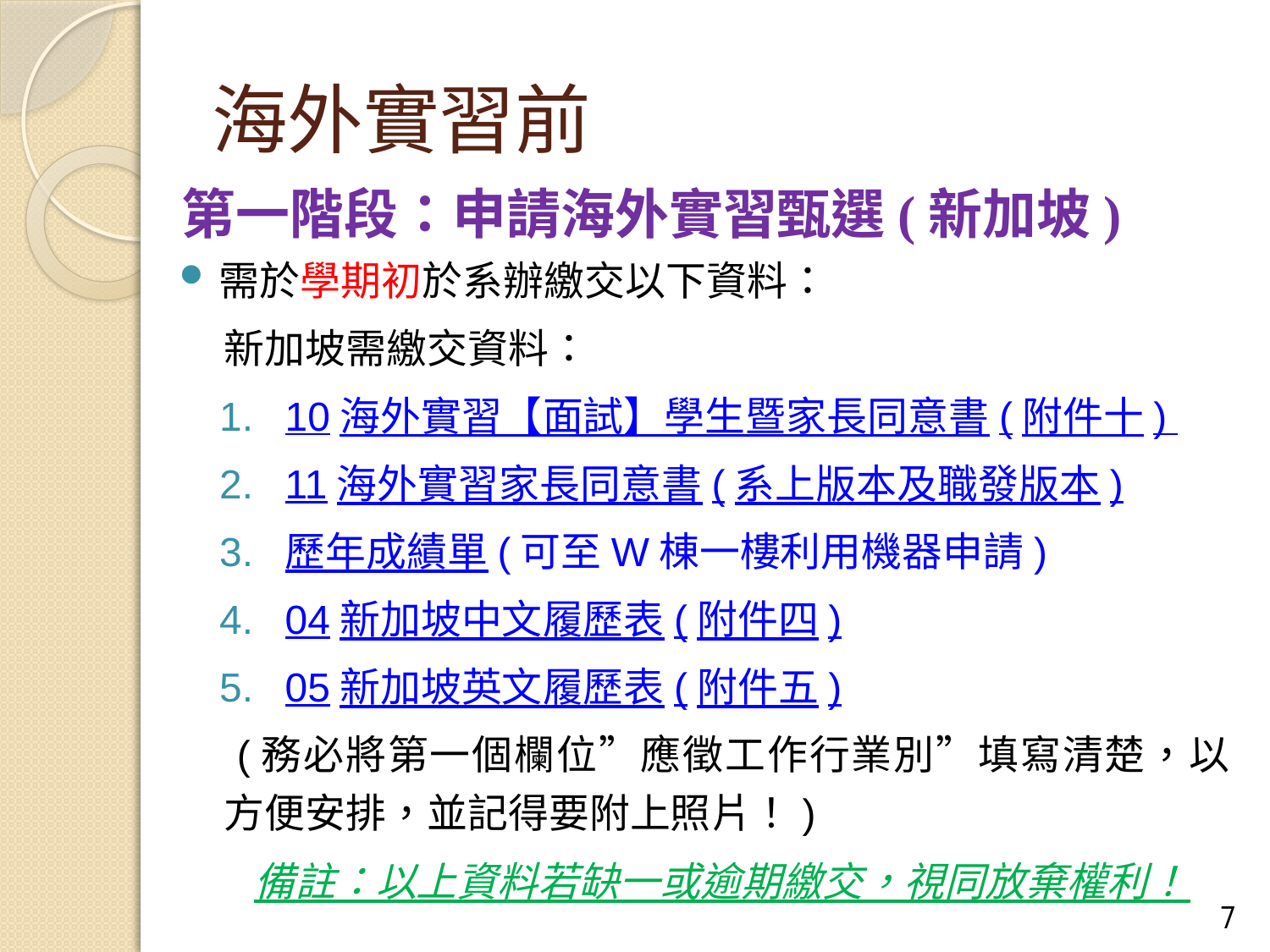

# 海外實習前
第一階段：申請海外實習甄選(新加坡)
需於學期初於系辦繳交以下資料：
新加坡需繳交資料：
10海外實習【面試】學生暨家長同意書(附件十)
11海外實習家長同意書(系上版本及職發版本)
歷年成績單(可至W棟一樓利用機器申請)
04新加坡中文履歷表(附件四)
05新加坡英文履歷表(附件五)
 (務必將第一個欄位”應徵工作行業別”填寫清楚，以方便安排，並記得要附上照片！)
       備註：以上資料若缺一或逾期繳交，視同放棄權利！

7